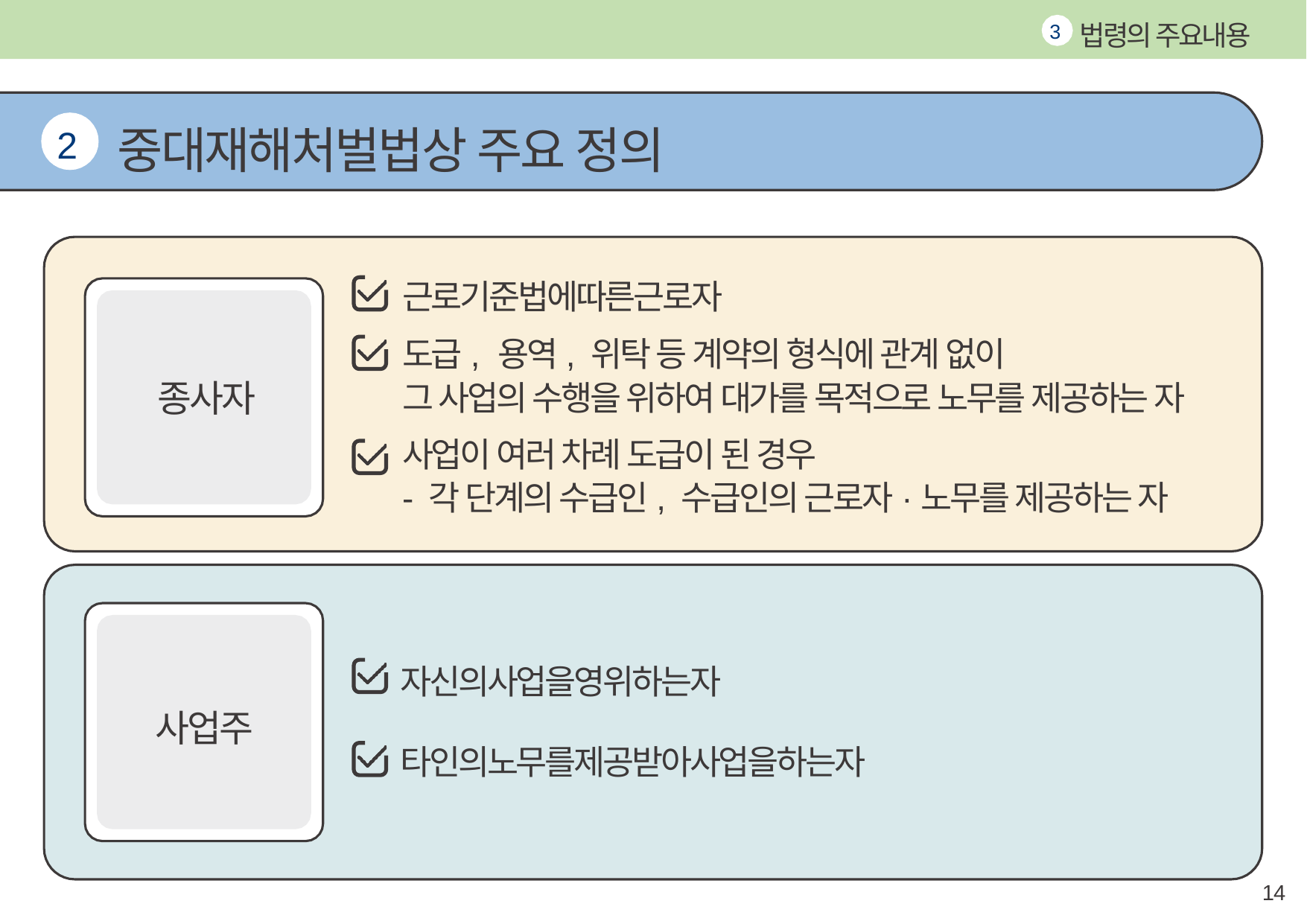

법령의 주요내용
3

# 중대재해처벌법상 주요 정의
2

근로기준법에따른근로자
도급, 용역, 위탁 등 계약의 형식에 관계 없이
그 사업의 수행을 위하여 대가를 목적으로 노무를 제공하는 자
사업이 여러 차례 도급이 된 경우
- 각 단계의 수급인, 수급인의 근로자·노무를 제공하는 자

종사자

자신의사업을영위하는자

사업주
타인의노무를제공받아사업을하는자

14